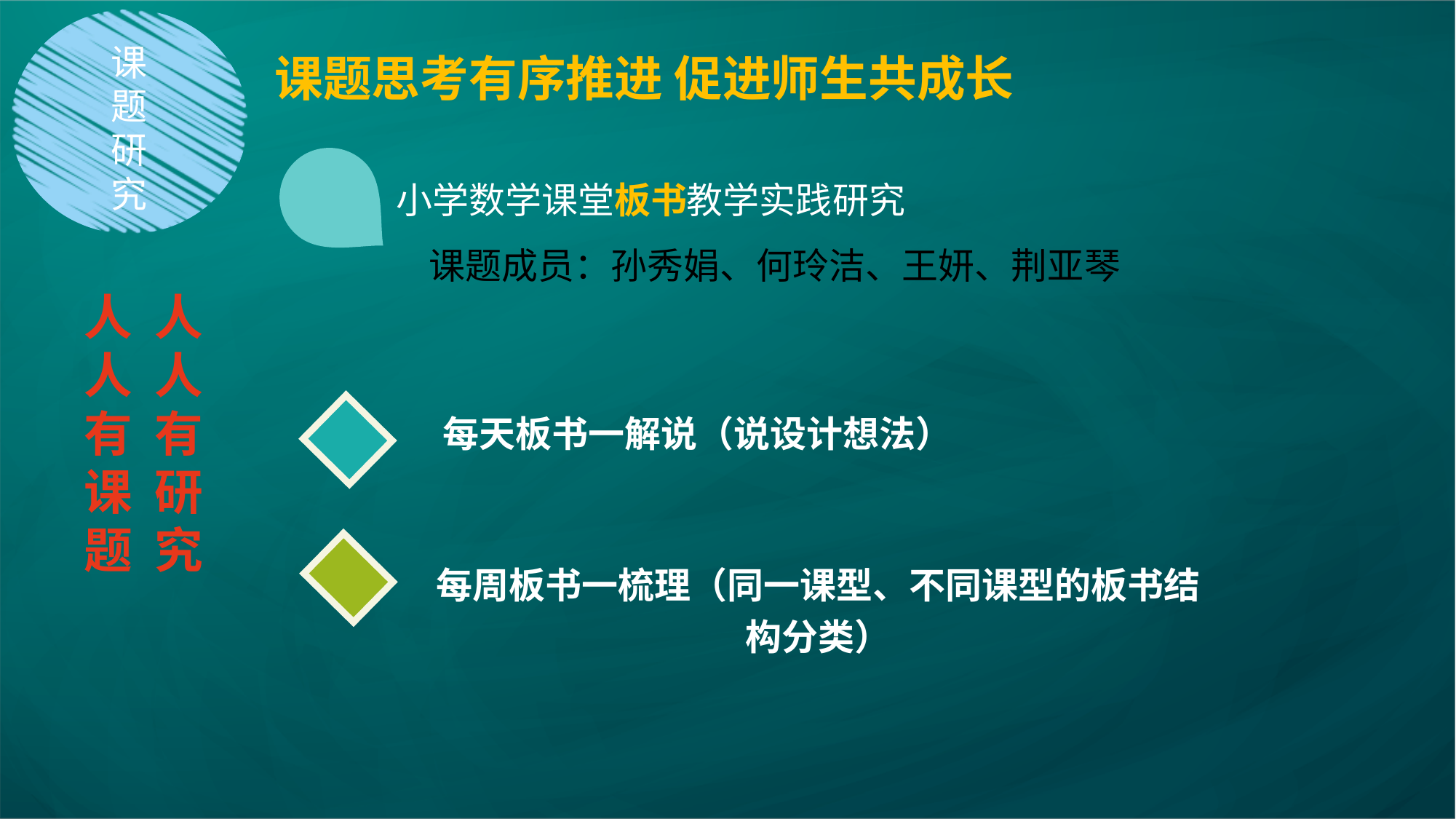

课题研究
课题思考有序推进 促进师生共成长

小学数学课堂板书教学实践研究
   课题成员：孙秀娟、何玲洁、王妍、荆亚琴

人  人
人  人
有  有
课  研
题  究
每天板书一解说（说设计想法）

每周板书一梳理（同一课型、不同课型的板书结构分类）